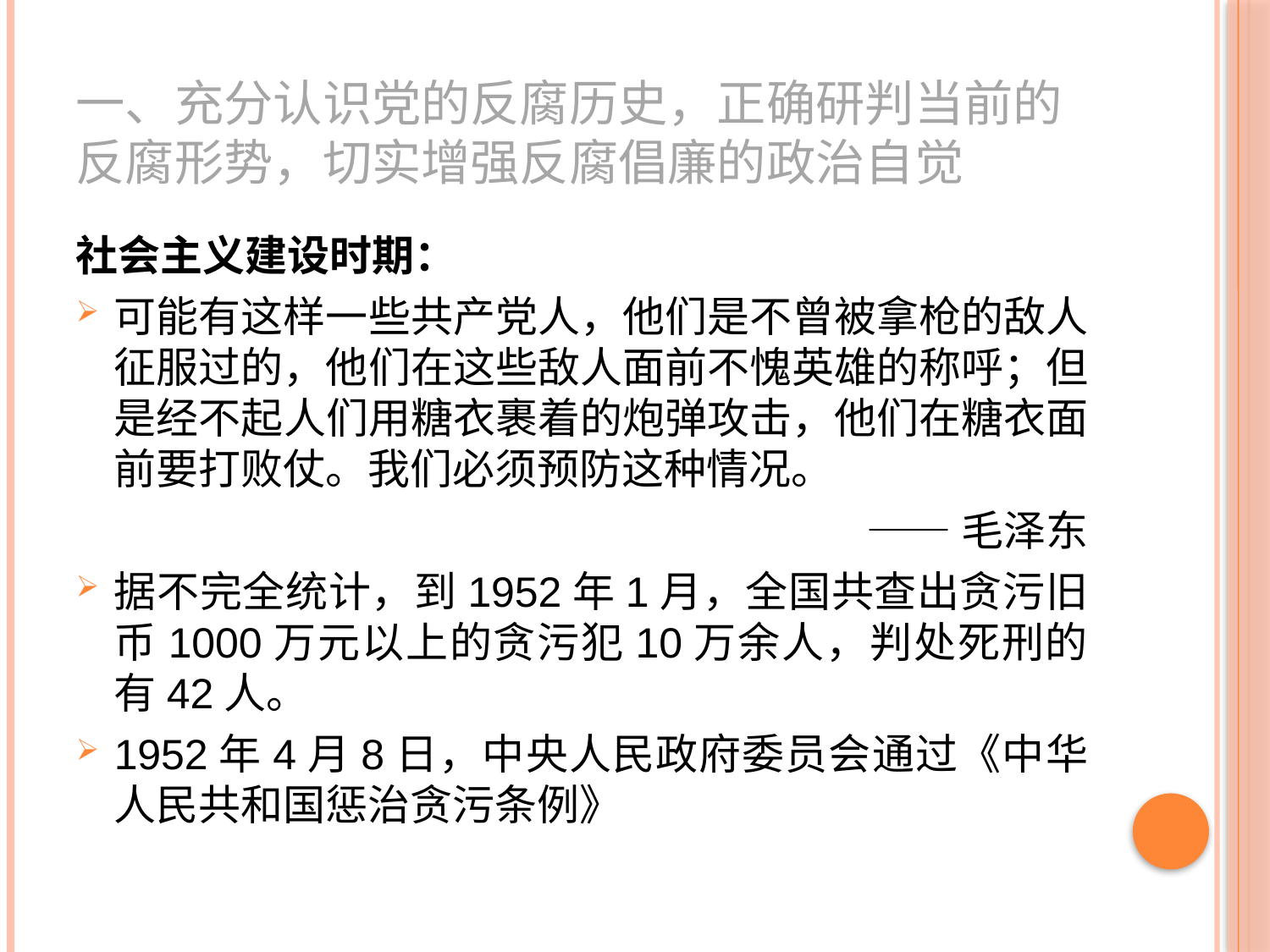

# 一、充分认识党的反腐历史，正确研判当前的反腐形势，切实增强反腐倡廉的政治自觉
社会主义建设时期：
可能有这样一些共产党人，他们是不曾被拿枪的敌人征服过的，他们在这些敌人面前不愧英雄的称呼；但是经不起人们用糖衣裹着的炮弹攻击，他们在糖衣面前要打败仗。我们必须预防这种情况。
——毛泽东
据不完全统计，到1952年1月，全国共查出贪污旧币1000万元以上的贪污犯10万余人，判处死刑的有42人。
1952年4月8日，中央人民政府委员会通过《中华人民共和国惩治贪污条例》